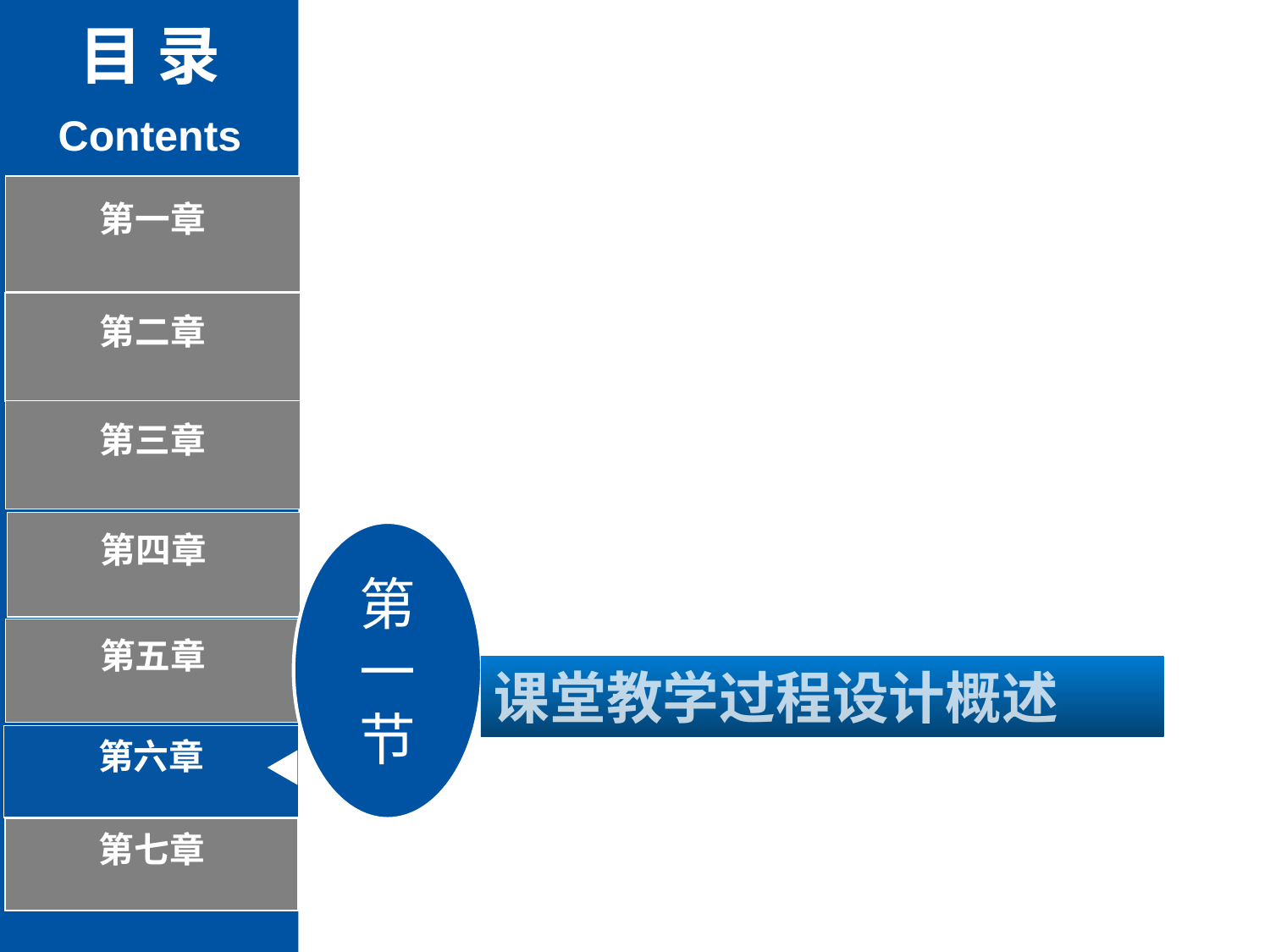

目 录
Contents
第一章

第二章

第三章

第四章

第一节
第五章

课堂教学过程设计概述
第六章

第七章